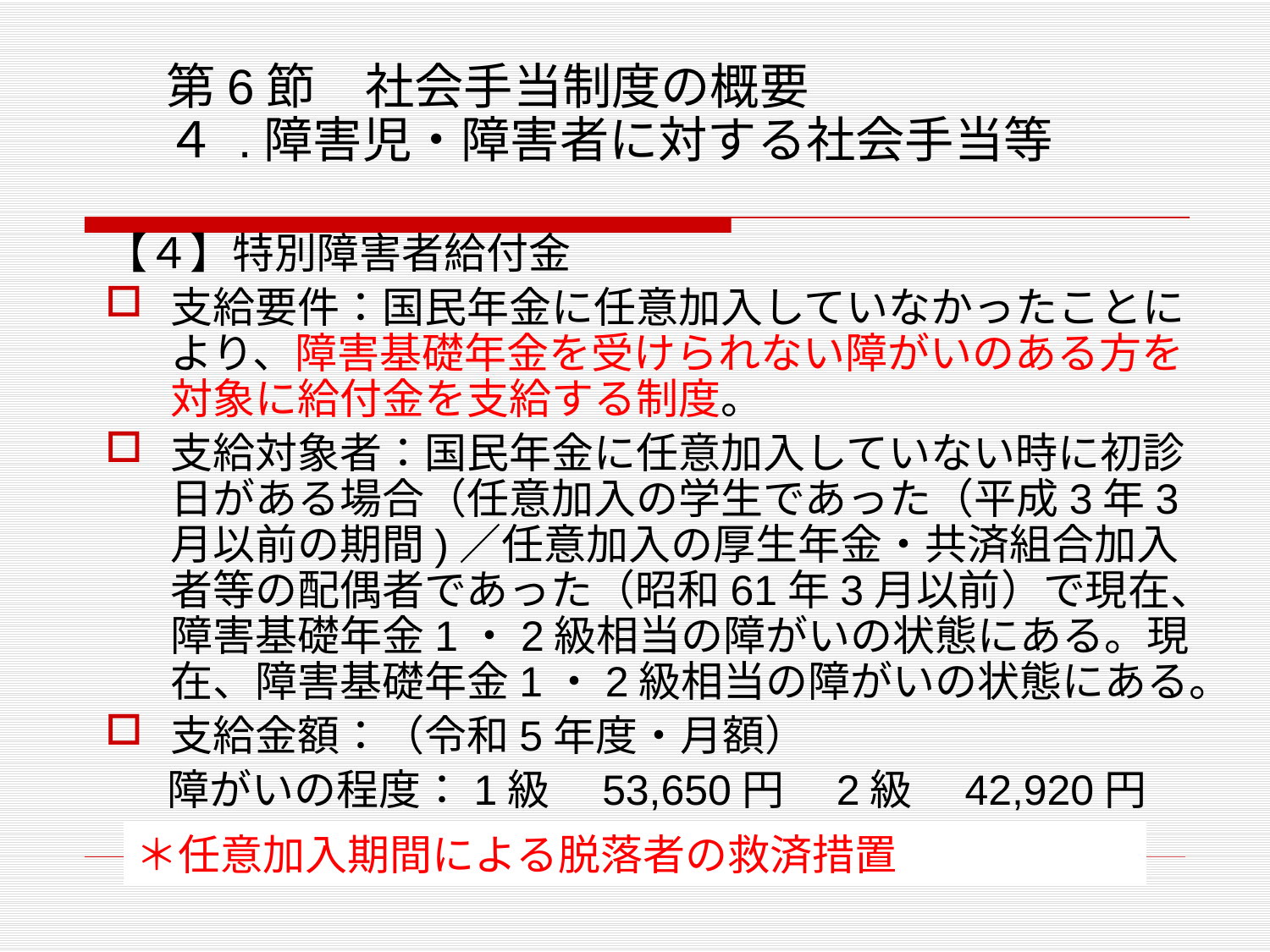

# 第6節　社会手当制度の概要 ４ .障害児・障害者に対する社会手当等
【４】特別障害者給付金
支給要件：国民年金に任意加入していなかったことにより、障害基礎年金を受けられない障がいのある方を対象に給付金を支給する制度。
支給対象者：国民年金に任意加入していない時に初診日がある場合（任意加入の学生であった（平成3年3月以前の期間)／任意加入の厚生年金・共済組合加入者等の配偶者であった（昭和61年3月以前）で現在、障害基礎年金1・2級相当の障がいの状態にある。現在、障害基礎年金1・2級相当の障がいの状態にある。
支給金額：（令和5年度・月額）
 　障がいの程度：1級　53,650円　2級　42,920円

＊任意加入期間による脱落者の救済措置